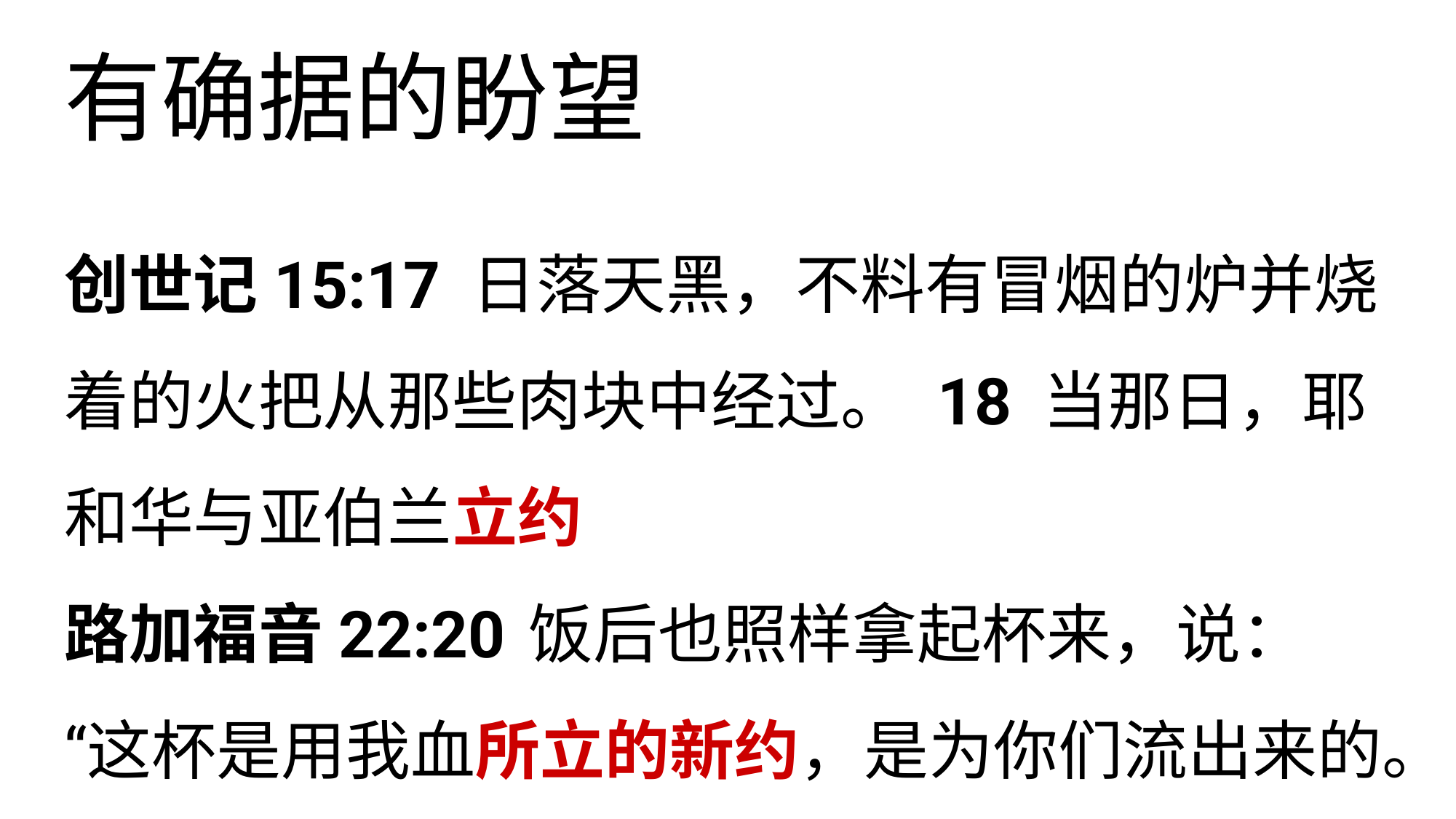

# 有确据的盼望
创世记15:17 日落天黑，不料有冒烟的炉并烧着的火把从那些肉块中经过。 18 当那日，耶和华与亚伯兰立约
路加福音22:20 饭后也照样拿起杯来，说：“这杯是用我血所立的新约，是为你们流出来的。